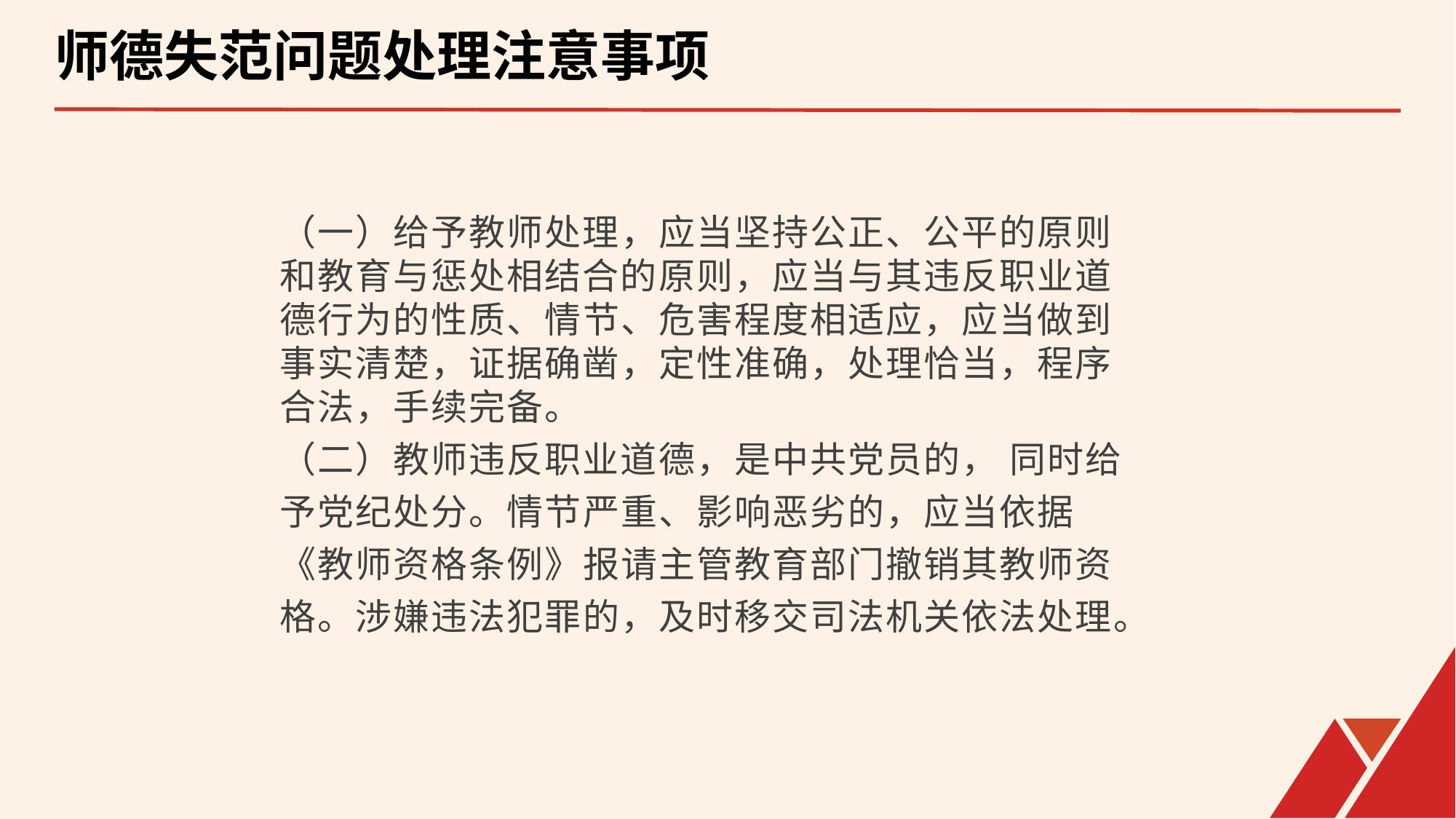

师德失范问题处理注意事项
（一）给予教师处理，应当坚持公正、公平的原则和教育与惩处相结合的原则，应当与其违反职业道德行为的性质、情节、危害程度相适应，应当做到事实清楚，证据确凿，定性准确，处理恰当，程序合法，手续完备。
（二）教师违反职业道德，是中共党员的， 同时给予党纪处分。情节严重、影响恶劣的，应当依据《教师资格条例》报请主管教育部门撤销其教师资格。涉嫌违法犯罪的，及时移交司法机关依法处理。